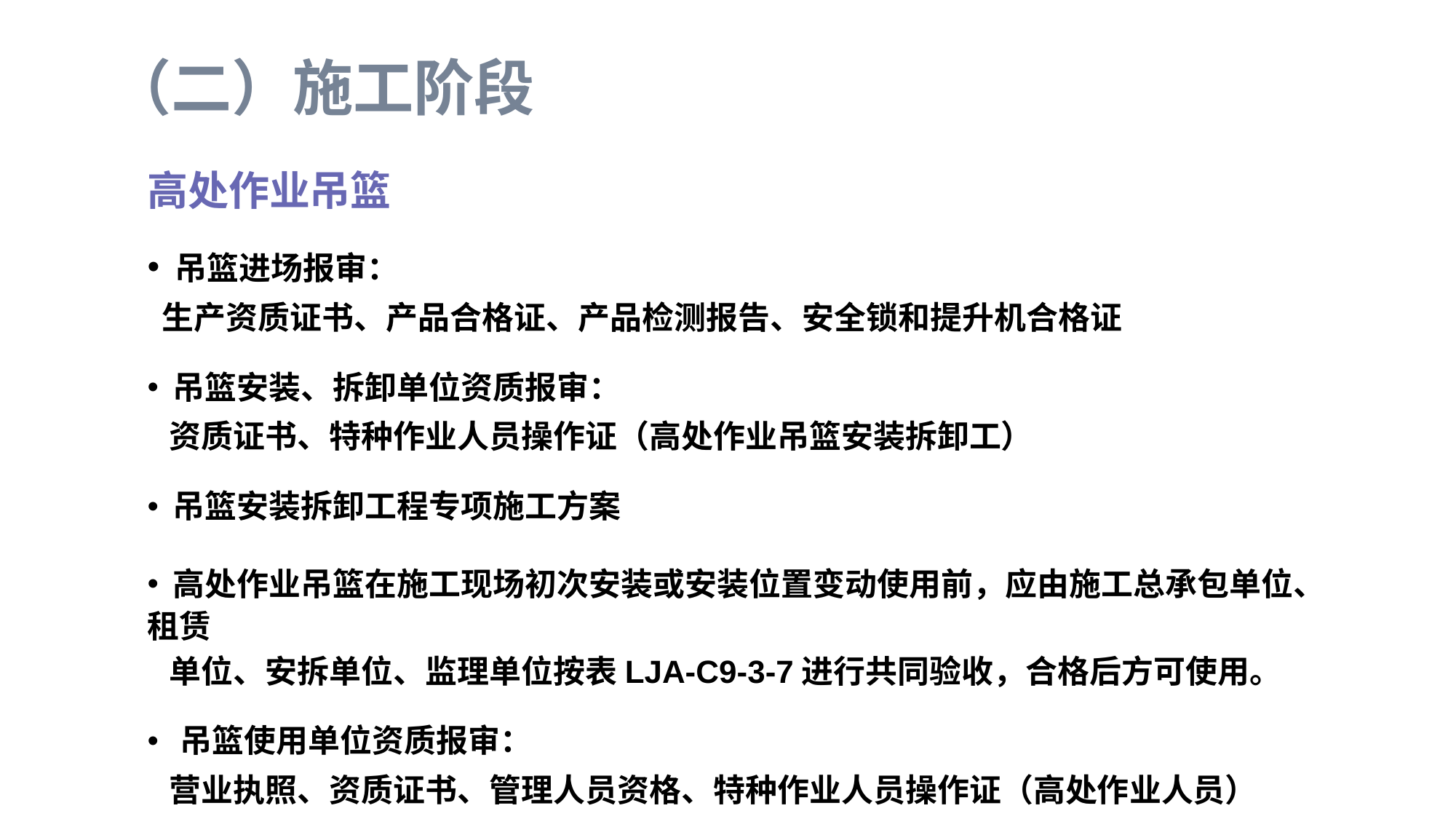

# （二）施工阶段
高处作业吊篮

 吊篮进场报审：
 生产资质证书、产品合格证、产品检测报告、安全锁和提升机合格证

 吊篮安装、拆卸单位资质报审：
  资质证书、特种作业人员操作证（高处作业吊篮安装拆卸工）

 吊篮安装拆卸工程专项施工方案

 高处作业吊篮在施工现场初次安装或安装位置变动使用前，应由施工总承包单位、租赁
  单位、安拆单位、监理单位按表LJA-C9-3-7进行共同验收，合格后方可使用。

  吊篮使用单位资质报审：
  营业执照、资质证书、管理人员资格、特种作业人员操作证（高处作业人员）